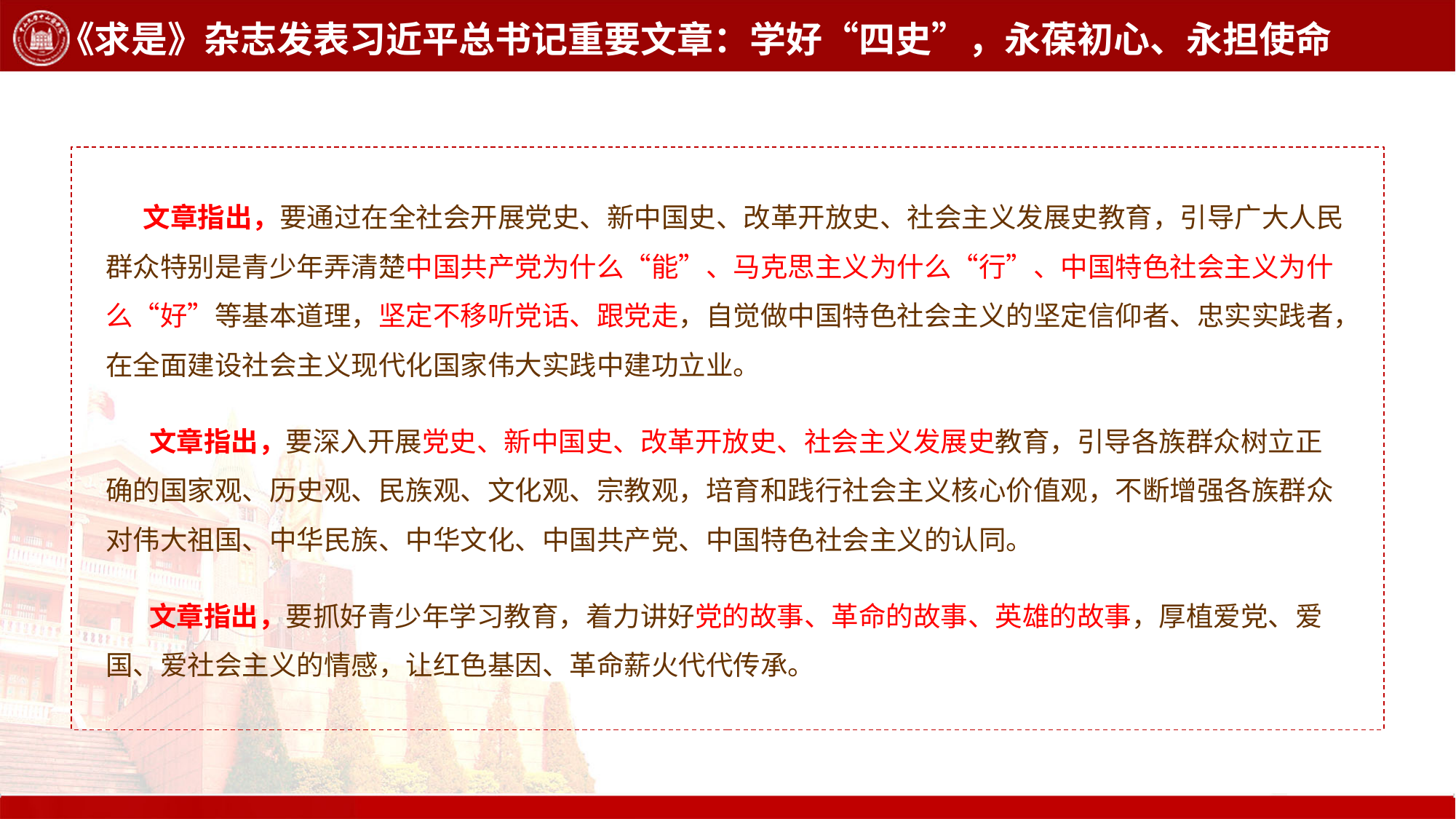

《求是》杂志发表习近平总书记重要文章：学好“四史”，永葆初心、永担使命

     文章指出，要通过在全社会开展党史、新中国史、改革开放史、社会主义发展史教育，引导广大人民群众特别是青少年弄清楚中国共产党为什么“能”、马克思主义为什么“行”、中国特色社会主义为什么“好”等基本道理，坚定不移听党话、跟党走，自觉做中国特色社会主义的坚定信仰者、忠实实践者，在全面建设社会主义现代化国家伟大实践中建功立业。
      文章指出，要深入开展党史、新中国史、改革开放史、社会主义发展史教育，引导各族群众树立正确的国家观、历史观、民族观、文化观、宗教观，培育和践行社会主义核心价值观，不断增强各族群众对伟大祖国、中华民族、中华文化、中国共产党、中国特色社会主义的认同。
      文章指出，要抓好青少年学习教育，着力讲好党的故事、革命的故事、英雄的故事，厚植爱党、爱国、爱社会主义的情感，让红色基因、革命薪火代代传承。